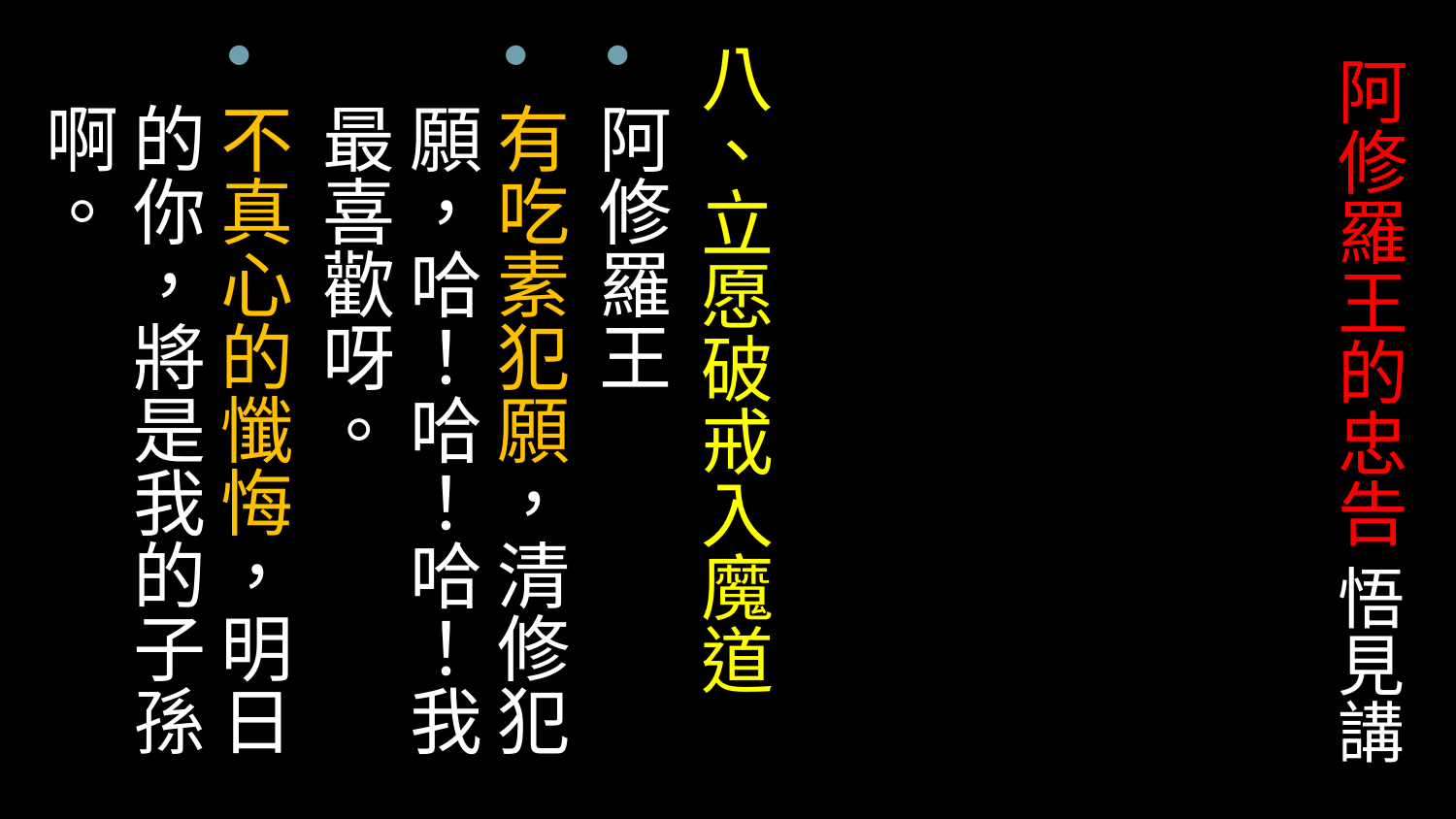

八、立愿破戒入魔道
阿修羅王
有吃素犯願，清修犯願，哈！哈！哈！我最喜歡呀。
不真心的懺悔，明日的你，將是我的子孫啊。
# 阿修羅王的忠告 悟見講